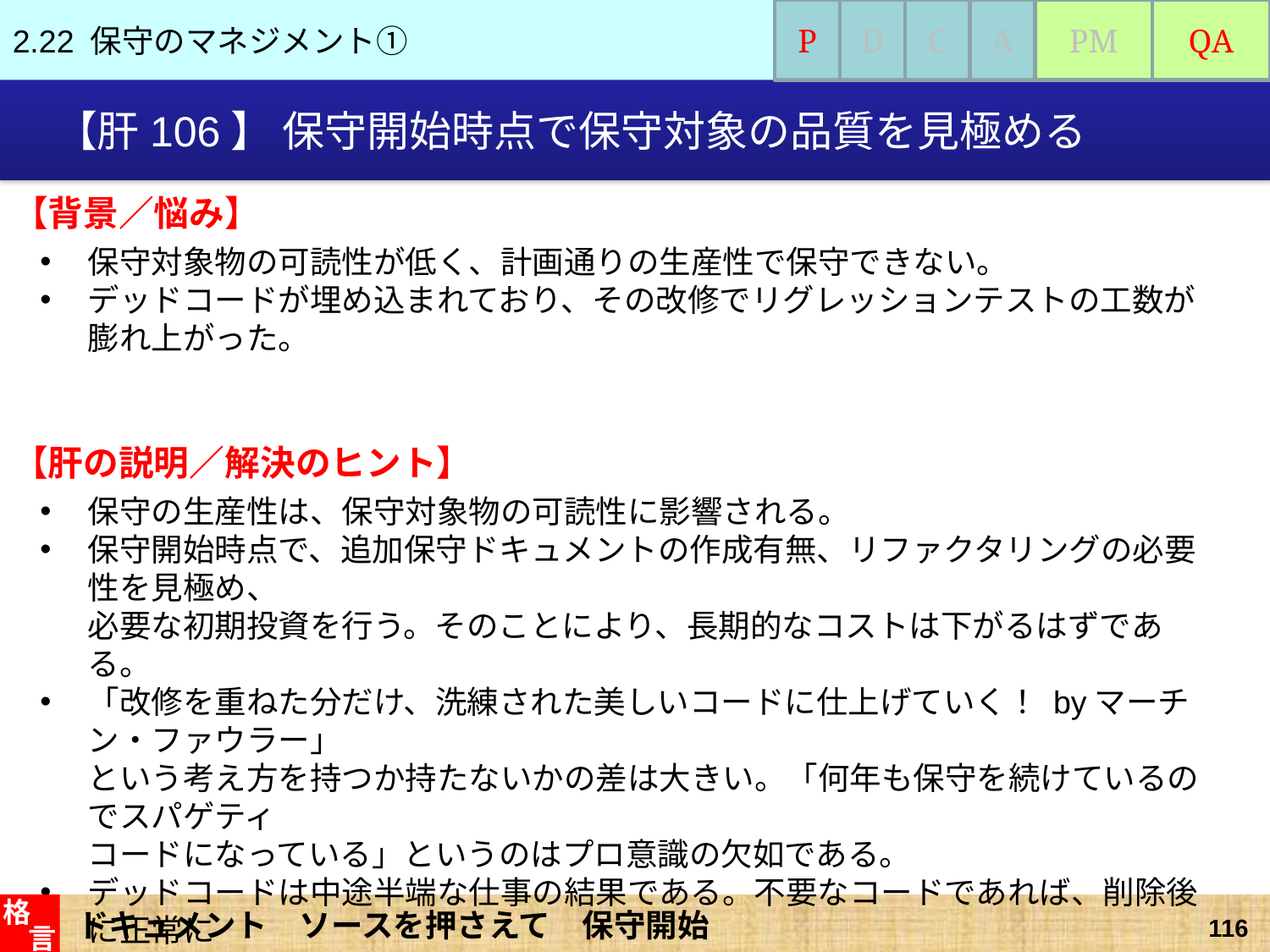

2.22 保守のマネジメント①
P
D
C
A
PM
QA
# 【肝106】 保守開始時点で保守対象の品質を見極める
【背景／悩み】
保守対象物の可読性が低く、計画通りの生産性で保守できない。
デッドコードが埋め込まれており、その改修でリグレッションテストの工数が膨れ上がった。
【肝の説明／解決のヒント】
保守の生産性は、保守対象物の可読性に影響される。
保守開始時点で、追加保守ドキュメントの作成有無、リファクタリングの必要性を見極め、
必要な初期投資を行う。そのことにより、長期的なコストは下がるはずである。
「改修を重ねた分だけ、洗練された美しいコードに仕上げていく！ byマーチン・ファウラー」　
という考え方を持つか持たないかの差は大きい。「何年も保守を続けているのでスパゲティ
コードになっている」というのはプロ意識の欠如である。
デッドコードは中途半端な仕事の結果である。不要なコードであれば、削除後に正常に
動作することを確認して仕事を終了させるべきである。
そうしなければ、それ以降、その箇所のコードは解読不可能となる。
ドキュメント　ソースを押さえて　保守開始
格
言
116